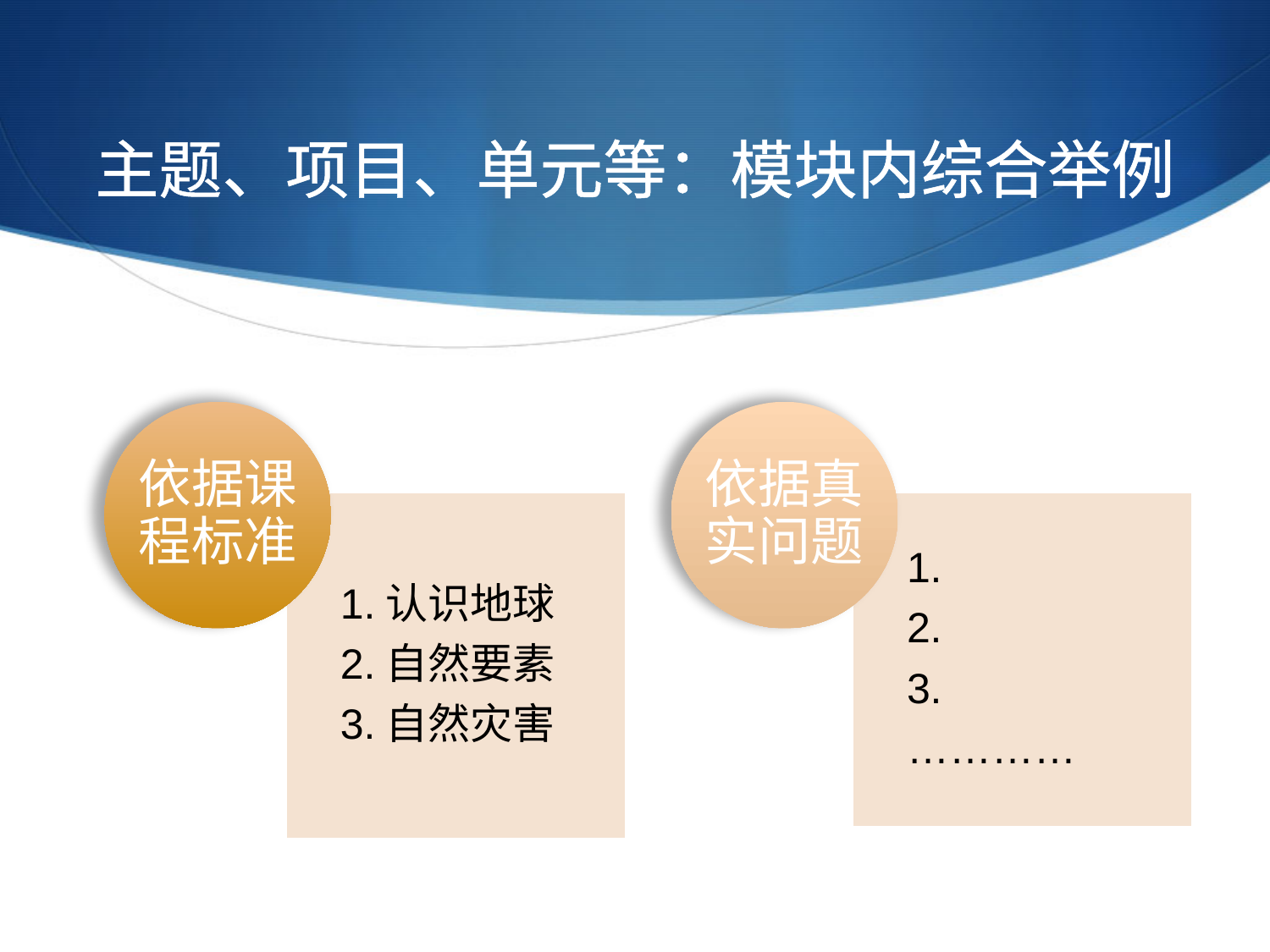

# 主题、项目、单元等：模块内综合举例
1.认识地球
2.自然要素
3.自然灾害
依据课程标准
1.
2.
3.
…………
依据真实问题